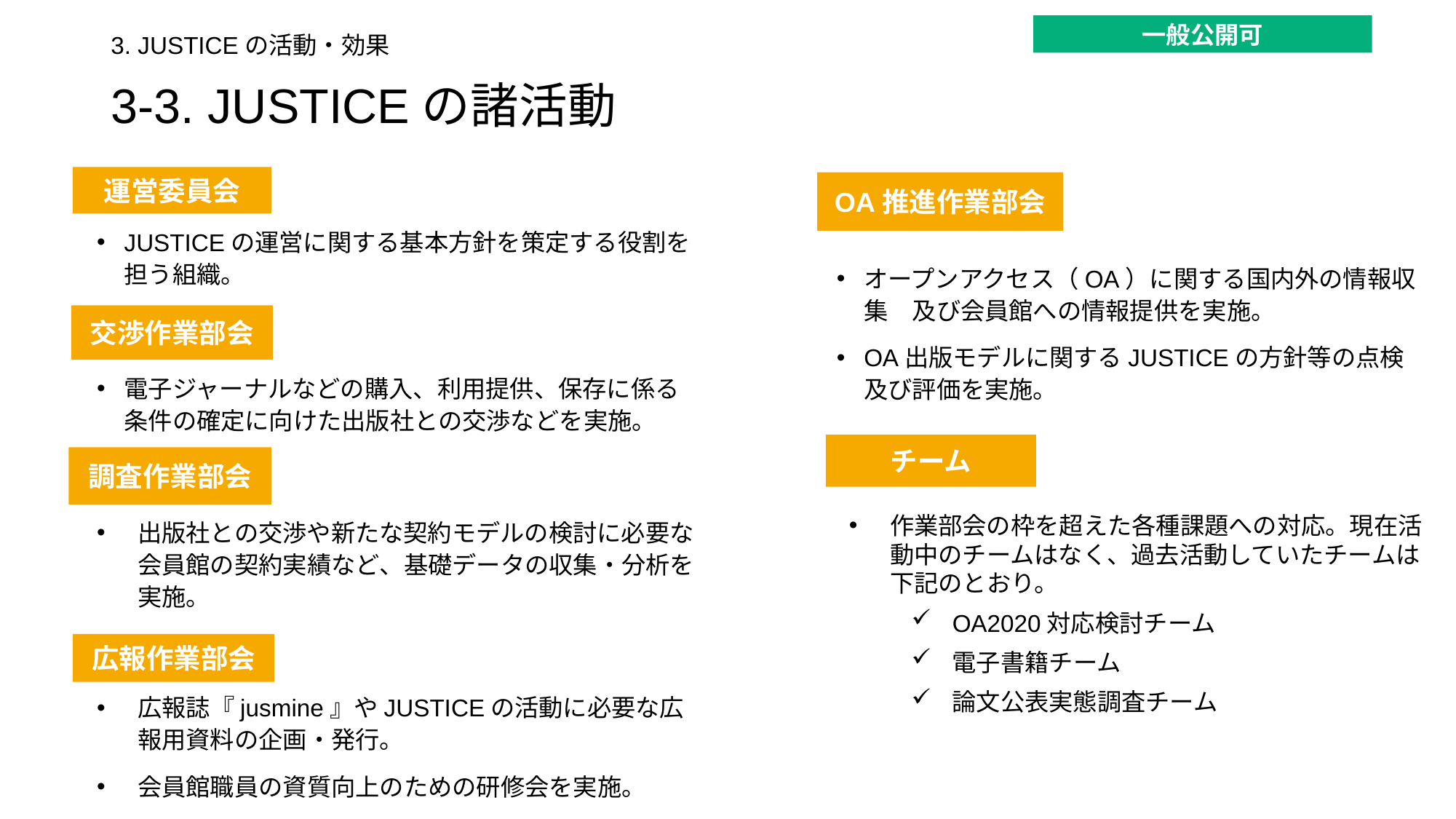

一般公開可
3. JUSTICEの活動・効果
# 3-3. JUSTICEの諸活動
運営委員会
OA推進作業部会
JUSTICEの運営に関する基本方針を策定する役割を担う組織。
オープンアクセス（OA）に関する国内外の情報収集　及び会員館への情報提供を実施。
OA出版モデルに関するJUSTICEの方針等の点検　及び評価を実施。
交渉作業部会
電子ジャーナルなどの購入、利用提供、保存に係る条件の確定に向けた出版社との交渉などを実施。
チーム
調査作業部会
作業部会の枠を超えた各種課題への対応。現在活動中のチームはなく、過去活動していたチームは下記のとおり。
OA2020対応検討チーム
電子書籍チーム
論文公表実態調査チーム

出版社との交渉や新たな契約モデルの検討に必要な会員館の契約実績など、基礎データの収集・分析を実施。
広報作業部会
広報誌『jusmine』やJUSTICEの活動に必要な広報用資料の企画・発行。
会員館職員の資質向上のための研修会を実施。